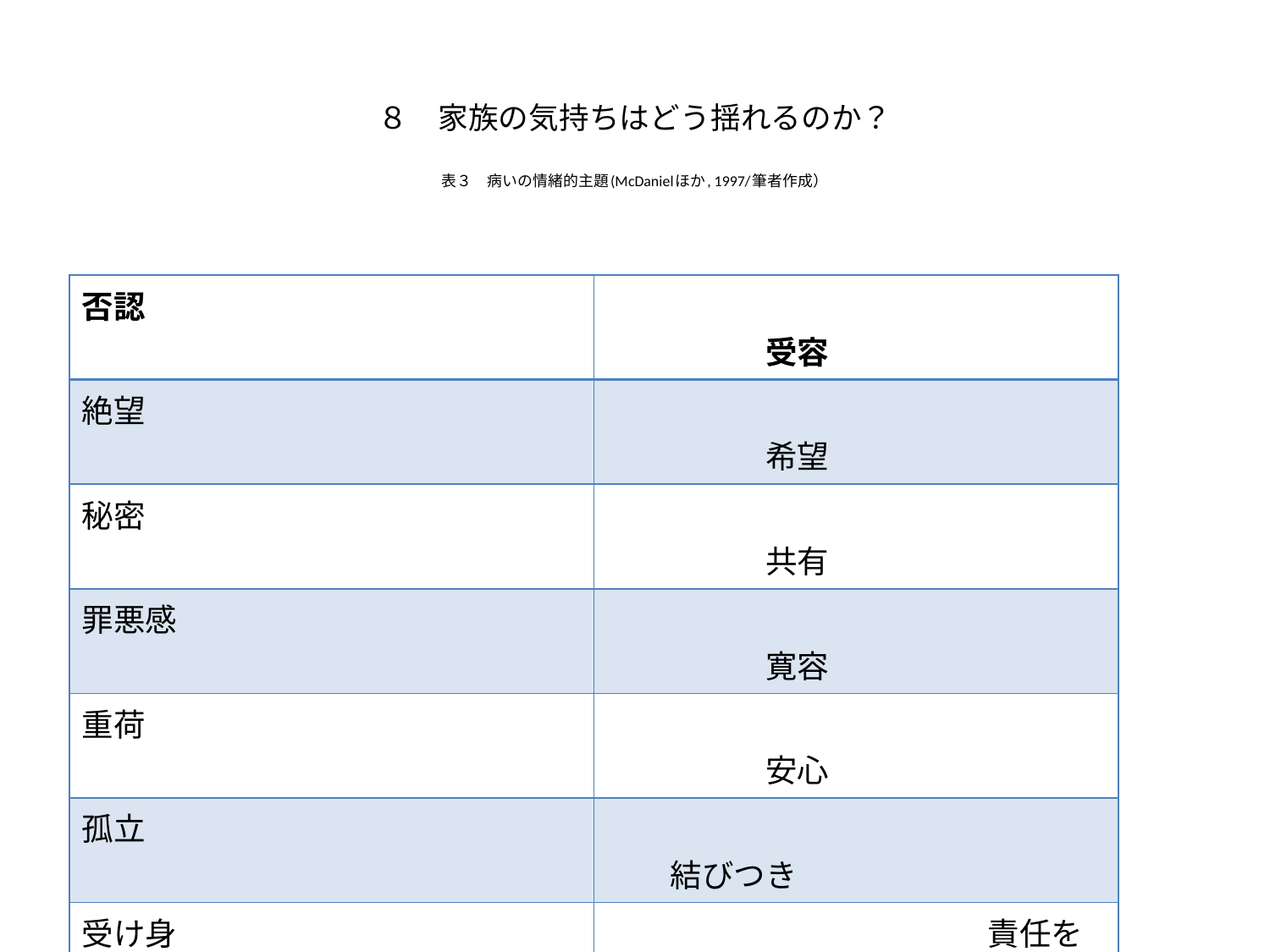

# ８　家族の気持ちはどう揺れるのか？ 表３　病いの情緒的主題(McDanielほか, 1997/筆者作成）
| 否認 | 受容 |
| --- | --- |
| 絶望 | 希望 |
| 秘密 | 共有 |
| 罪悪感 | 寛容 |
| 重荷 | 安心 |
| 孤立 | 結びつき |
| 受け身 | 責任を果たすこと |
| 恐怖 | 勇気 |
| 喪失 | 再生 |
| 無意味 | 意味付け |